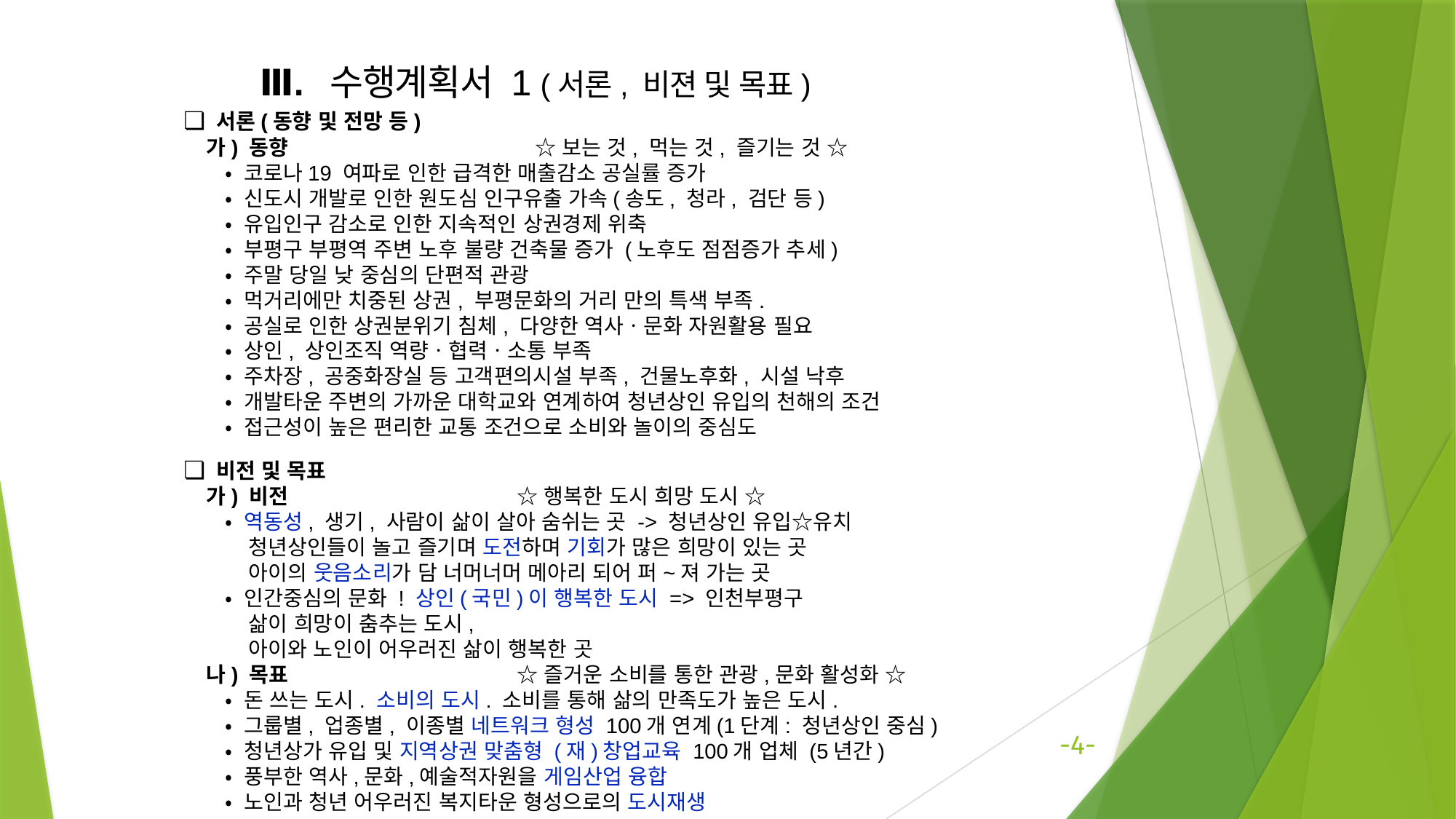

Ⅲ.  수행계획서 1 (서론, 비젼 및 목표)
❏ 서론(동향 및 전망 등)
   가) 동향                                         ☆ 보는 것, 먹는 것, 즐기는 것 ☆
       • 코로나19 여파로 인한 급격한 매출감소 공실률 증가
       • 신도시 개발로 인한 원도심 인구유출 가속(송도, 청라, 검단 등)
       • 유입인구 감소로 인한 지속적인 상권경제 위축
       • 부평구 부평역 주변 노후 불량 건축물 증가 (노후도 점점증가 추세)
       • 주말 당일 낮 중심의 단편적 관광
       • 먹거리에만 치중된 상권, 부평문화의 거리 만의 특색 부족.
       • 공실로 인한 상권분위기 침체, 다양한 역사ㆍ문화 자원활용 필요
       • 상인, 상인조직 역량ㆍ협력ㆍ소통 부족
       • 주차장, 공중화장실 등 고객편의시설 부족, 건물노후화, 시설 낙후
       • 개발타운 주변의 가까운 대학교와 연계하여 청년상인 유입의 천해의 조건
       • 접근성이 높은 편리한 교통 조건으로 소비와 놀이의 중심도
❏ 비전 및 목표
   가) 비전                                      ☆ 행복한 도시 희망 도시 ☆
       • 역동성, 생기, 사람이 삶이 살아 숨쉬는 곳 -> 청년상인 유입☆유치
          청년상인들이 놀고 즐기며 도전하며 기회가 많은 희망이 있는 곳
          아이의 웃음소리가 담 너머너머 메아리 되어 퍼~져 가는 곳
       • 인간중심의 문화 ! 상인(국민)이 행복한 도시 => 인천부평구
          삶이 희망이 춤추는 도시,
          아이와 노인이 어우러진 삶이 행복한 곳
   나) 목표                                      ☆ 즐거운 소비를 통한 관광,문화 활성화 ☆
       • 돈 쓰는 도시. 소비의 도시. 소비를 통해 삶의 만족도가 높은 도시.
       • 그룹별, 업종별, 이종별 네트워크 형성 100개 연계(1단계: 청년상인 중심)
       • 청년상가 유입 및 지역상권 맞춤형 (재)창업교육 100개 업체 (5년간)
       • 풍부한 역사,문화,예술적자원을 게임산업 융합
       • 노인과 청년 어우러진 복지타운 형성으로의 도시재생
-4-